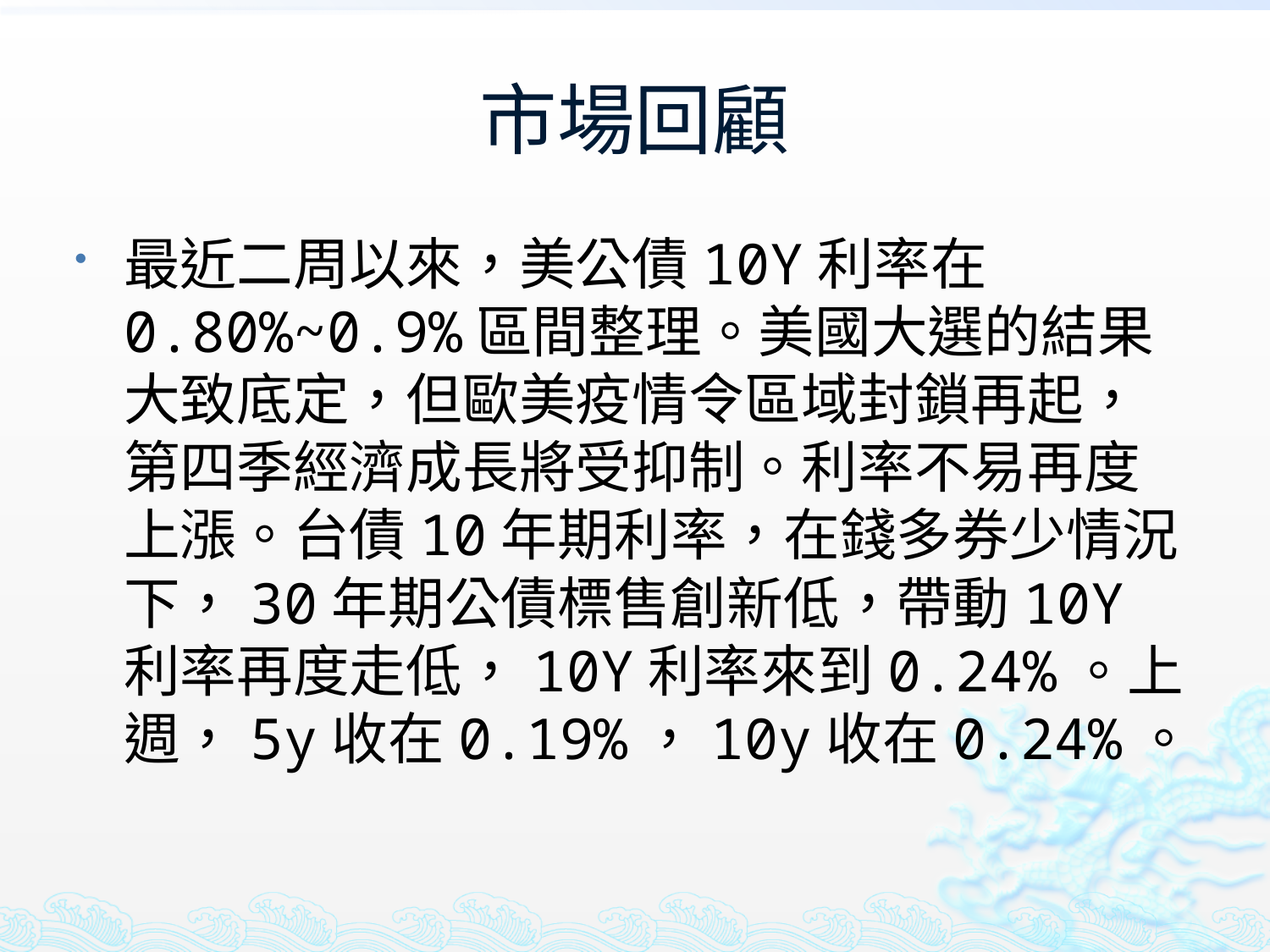

# 市場回顧
最近二周以來，美公債10Y利率在0.80%~0.9%區間整理。美國大選的結果大致底定，但歐美疫情令區域封鎖再起，第四季經濟成長將受抑制。利率不易再度上漲。台債10年期利率，在錢多券少情況下，30年期公債標售創新低，帶動10Y利率再度走低，10Y利率來到0.24%。上週，5y收在0.19%，10y收在0.24%。